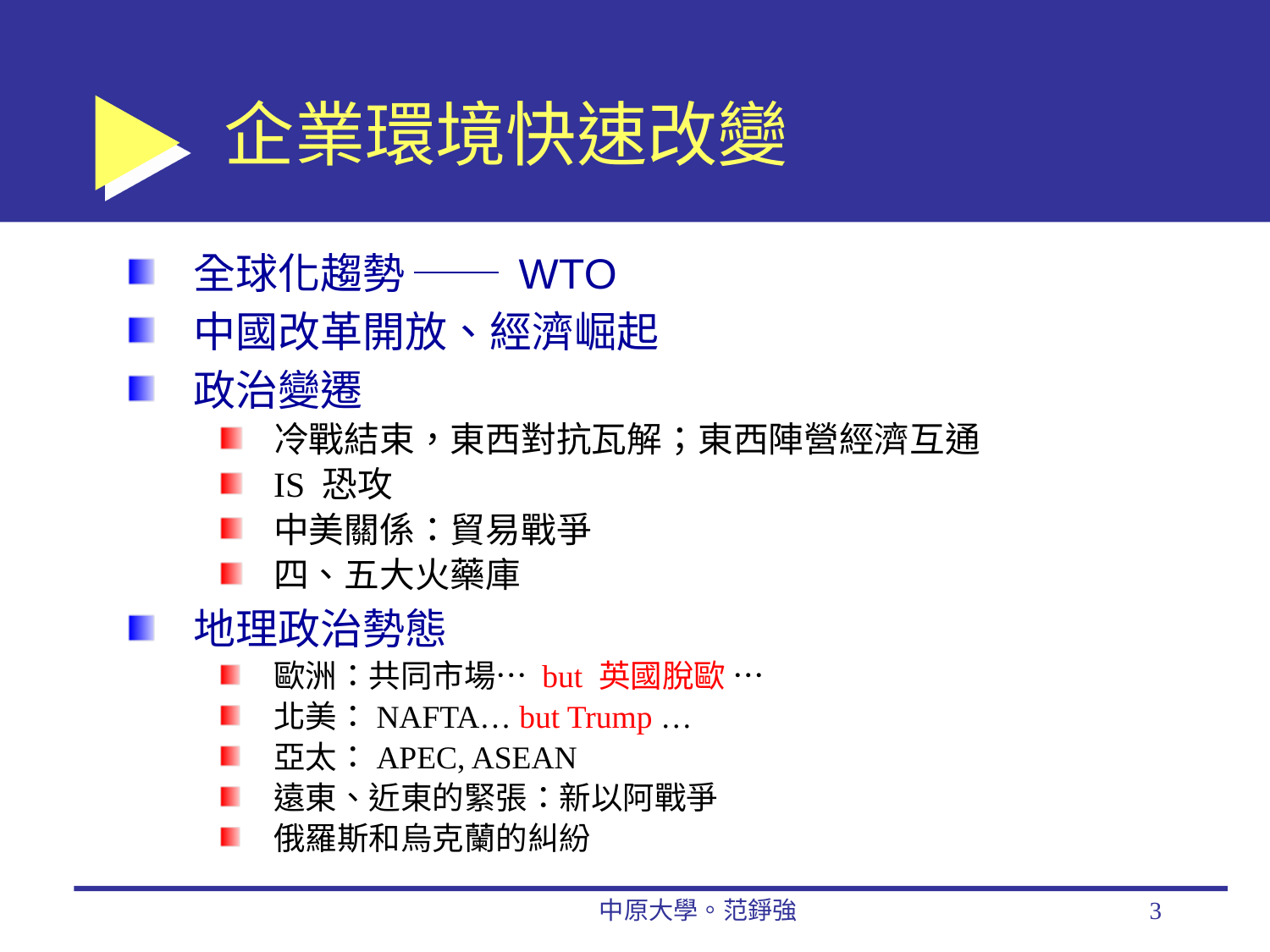

# 企業環境快速改變
全球化趨勢 ── WTO
中國改革開放、經濟崛起
政治變遷
冷戰結束，東西對抗瓦解；東西陣營經濟互通
IS 恐攻
中美關係：貿易戰爭
四、五大火藥庫
地理政治勢態
歐洲：共同市場… but 英國脫歐 …
北美：NAFTA… but Trump …
亞太：APEC, ASEAN
遠東、近東的緊張：新以阿戰爭
俄羅斯和烏克蘭的糾紛
中原大學。范錚強
3